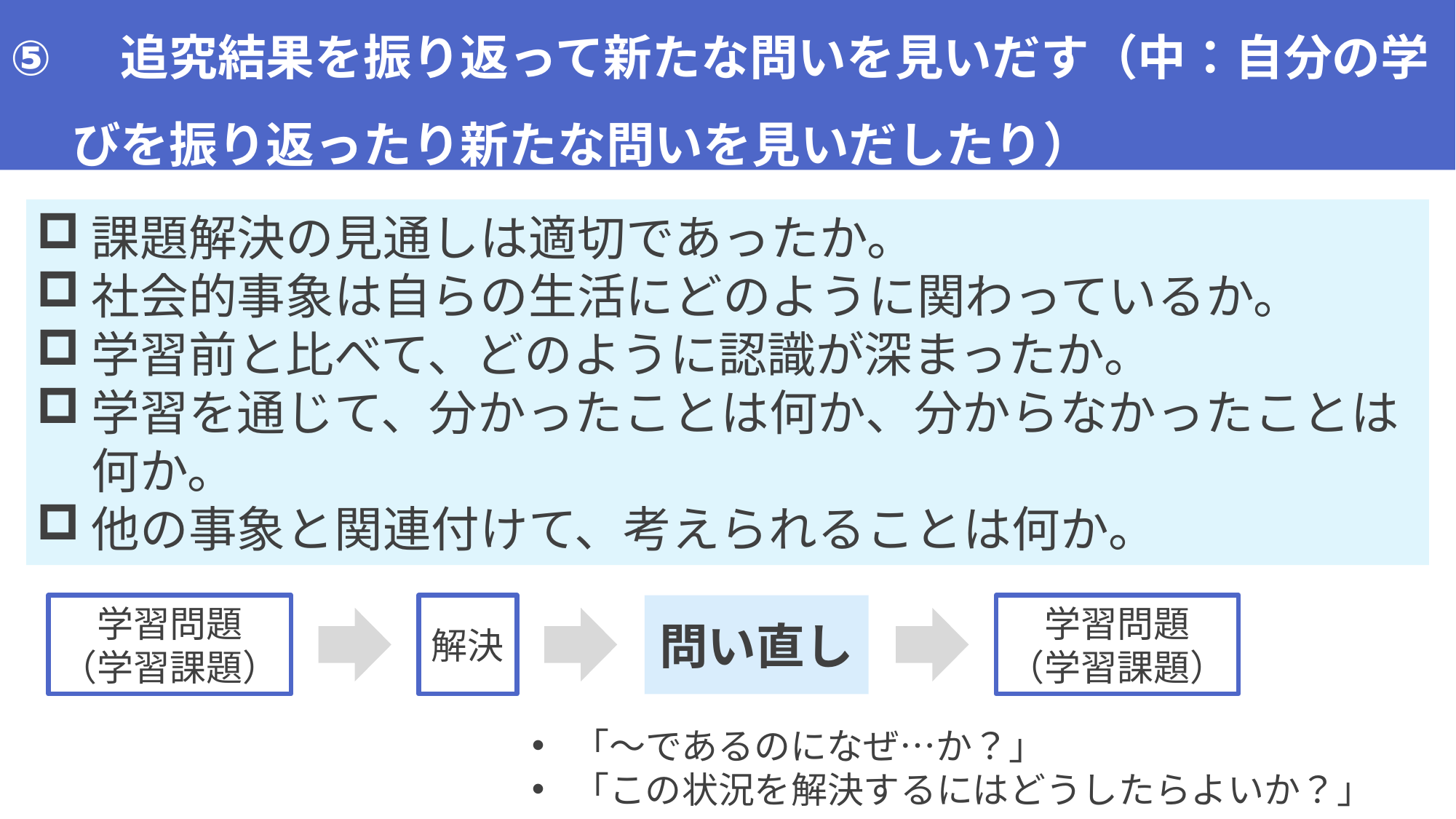

追究結果を振り返って新たな問いを見いだす（中：自分の学びを振り返ったり新たな問いを見いだしたり）
課題解決の見通しは適切であったか。
社会的事象は自らの生活にどのように関わっているか。
学習前と比べて、どのように認識が深まったか。
学習を通じて、分かったことは何か、分からなかったことは何か。
他の事象と関連付けて、考えられることは何か。
学習問題
（学習課題）
解決
問い直し
学習問題
（学習課題）

「〜であるのになぜ…か？」
「この状況を解決するにはどうしたらよいか？」